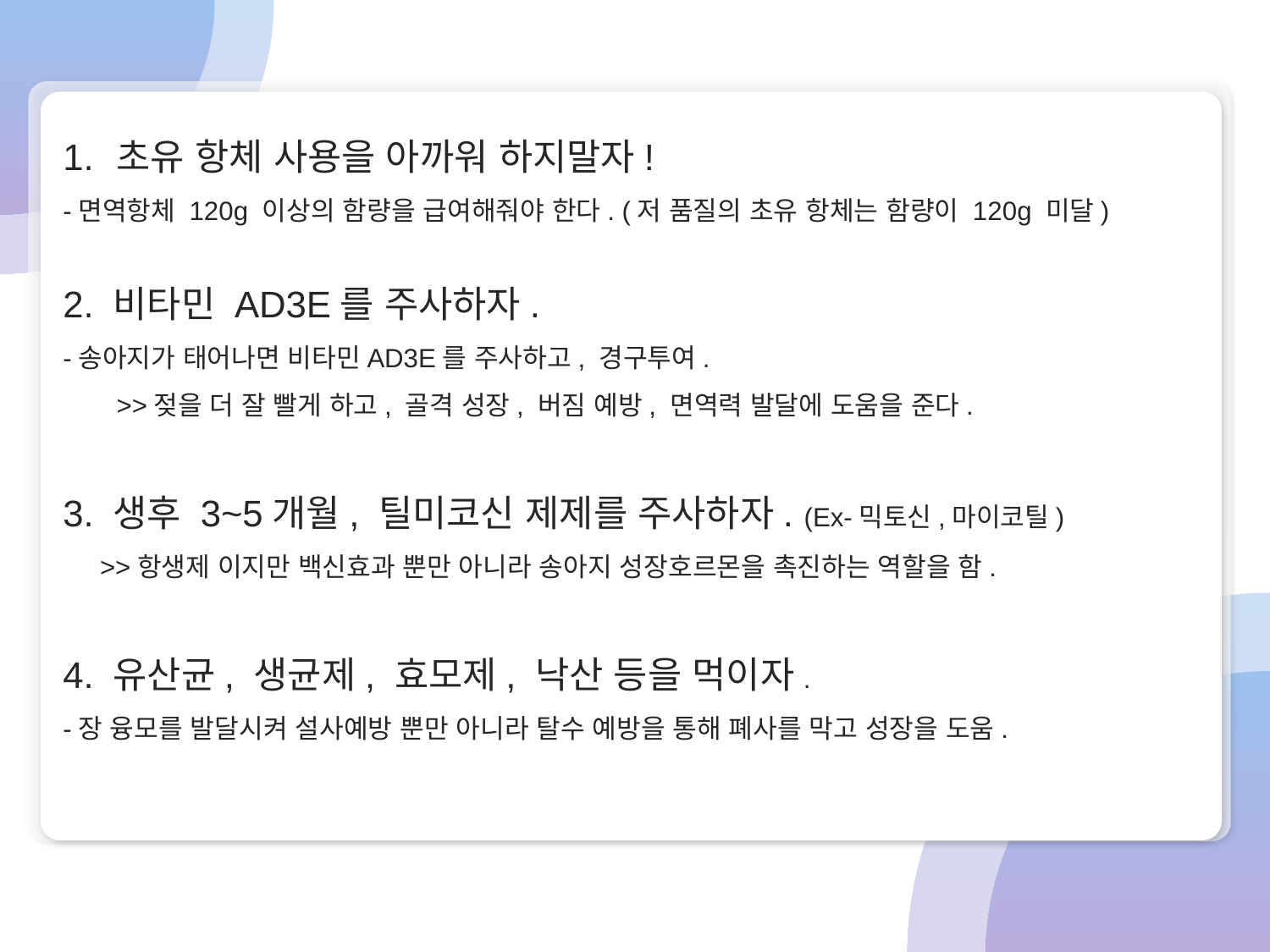

초유 항체 사용을 아까워 하지말자!
-면역항체 120g 이상의 함량을 급여해줘야 한다. (저 품질의 초유 항체는 함량이 120g 미달)

2. 비타민 AD3E를 주사하자.
-송아지가 태어나면 비타민AD3E를 주사하고, 경구투여.
>>젖을 더 잘 빨게 하고, 골격 성장, 버짐 예방, 면역력 발달에 도움을 준다.

3. 생후 3~5개월, 틸미코신 제제를 주사하자. (Ex-믹토신,마이코틸)
     >>항생제 이지만 백신효과 뿐만 아니라 송아지 성장호르몬을 촉진하는 역할을 함.

4. 유산균, 생균제, 효모제, 낙산 등을 먹이자.
-장 융모를 발달시켜 설사예방 뿐만 아니라 탈수 예방을 통해 폐사를 막고 성장을 도움.
VISION